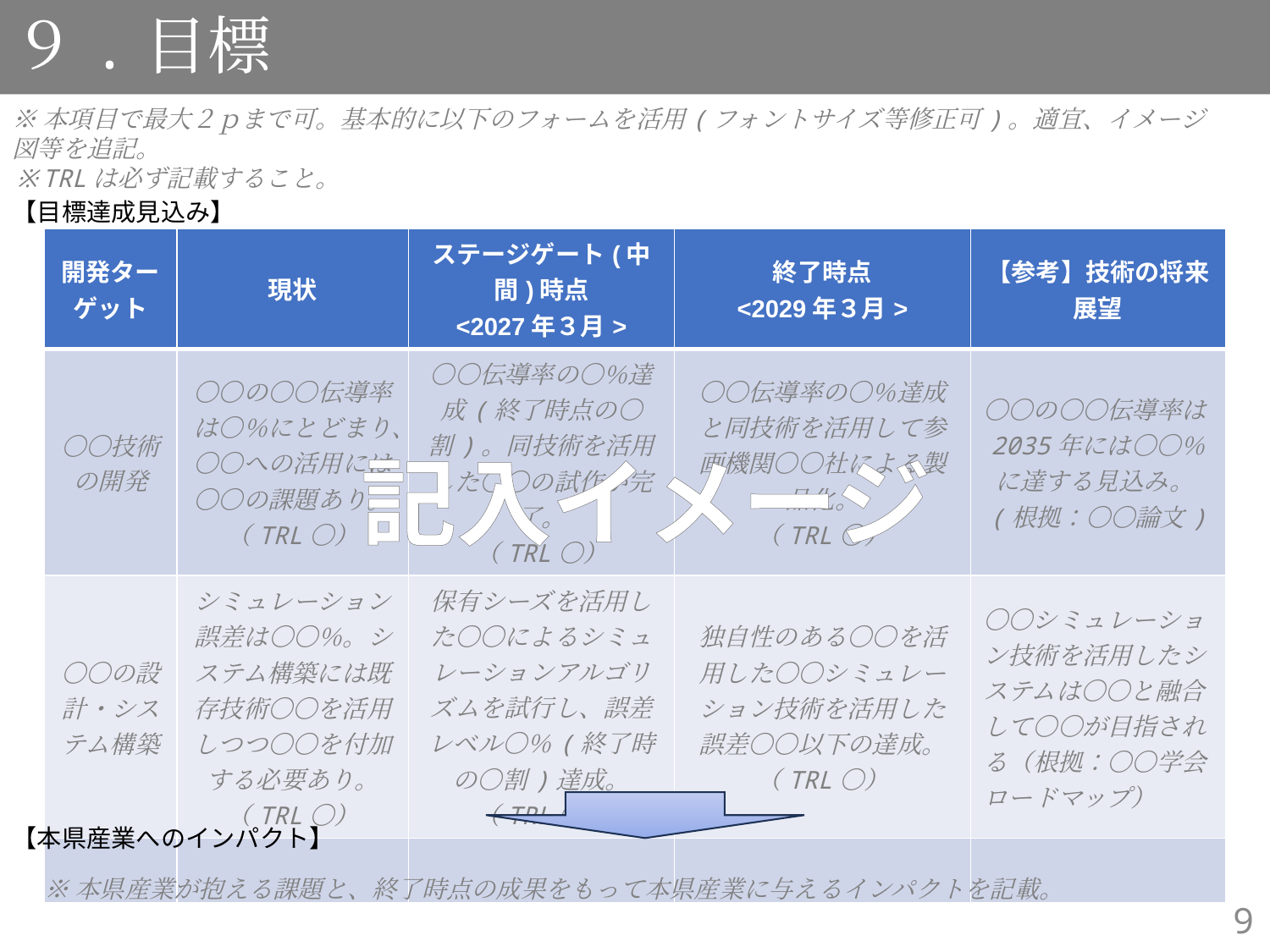

９.目標
※本項目で最大２ｐまで可。基本的に以下のフォームを活用(フォントサイズ等修正可)。適宜、イメージ図等を追記。
※TRLは必ず記載すること。

【目標達成見込み】
| 開発ターゲット | 現状 | ステージゲート(中間)時点 <2027年３月> | 終了時点 <2029年３月> | 【参考】技術の将来展望 |
| --- | --- | --- | --- | --- |
| 〇〇技術の開発 | 〇〇の〇〇伝導率は〇％にとどまり、〇〇への活用には〇〇の課題あり。 （TRL〇） | 〇〇伝導率の〇％達成(終了時点の〇割)。同技術を活用した〇〇の試作が完了。 （TRL〇） | 〇〇伝導率の〇％達成と同技術を活用して参画機関〇〇社による製品化。 （TRL〇） | 〇〇の〇〇伝導率は2035年には〇〇％に達する見込み。(根拠：〇〇論文) |
| 〇〇の設計・システム構築 | シミュレーション誤差は〇〇％。システム構築には既存技術〇〇を活用しつつ〇〇を付加する必要あり。 （TRL〇） | 保有シーズを活用した〇〇によるシミュレーションアルゴリズムを試行し、誤差レベル〇％(終了時の〇割)達成。 （TRL〇） | 独自性のある〇〇を活用した〇〇シミュレーション技術を活用した誤差〇〇以下の達成。 （TRL〇） | 〇〇シミュレーション技術を活用したシステムは〇〇と融合して〇〇が目指される（根拠：〇〇学会ロードマップ） |
|  |  |  |  |  |
記入イメージ

【本県産業へのインパクト】
※本県産業が抱える課題と、終了時点の成果をもって本県産業に与えるインパクトを記載。
9